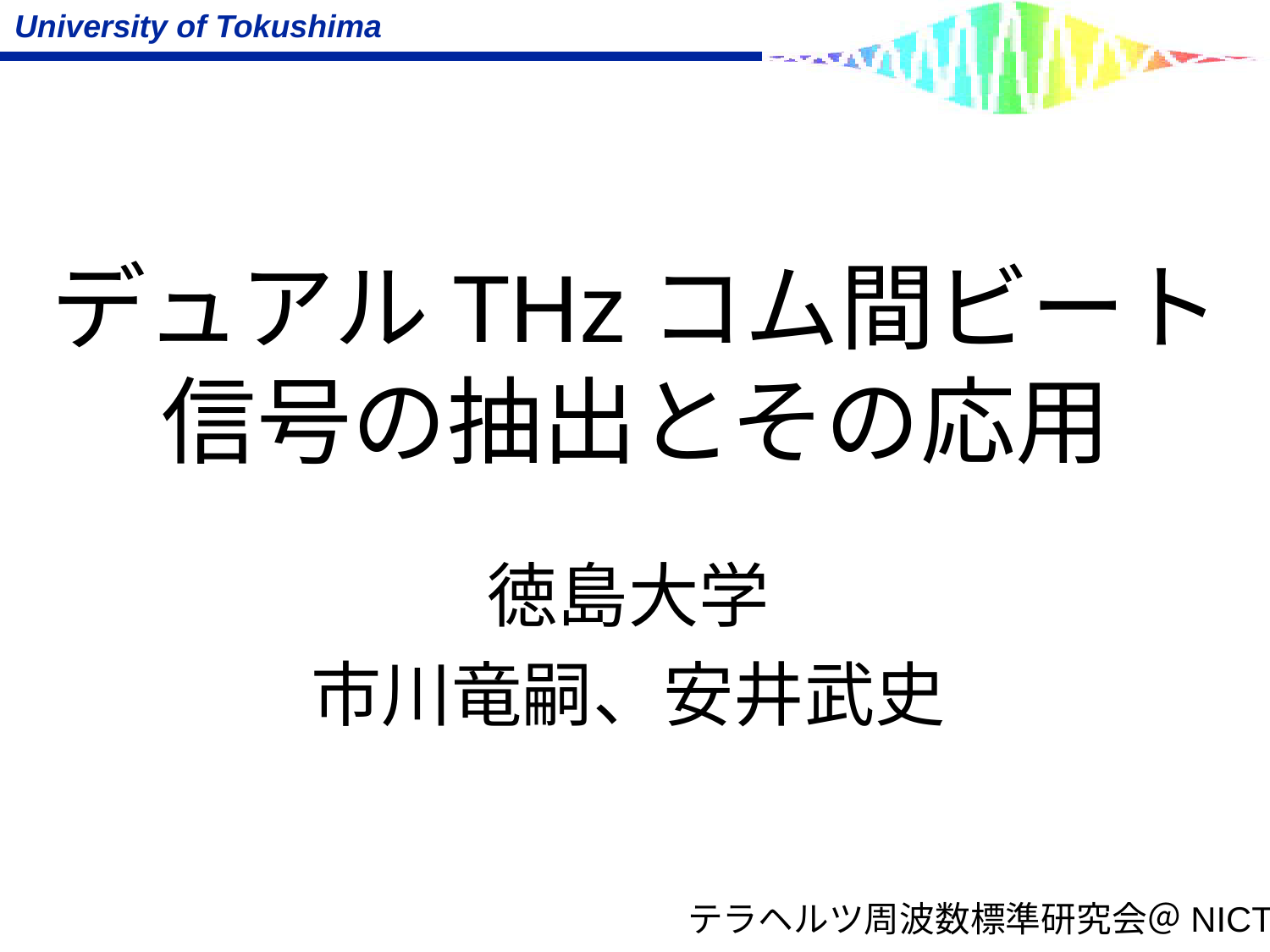

# デュアルTHzコム間ビート信号の抽出とその応用
徳島大学
市川竜嗣、安井武史
テラヘルツ周波数標準研究会＠NICT